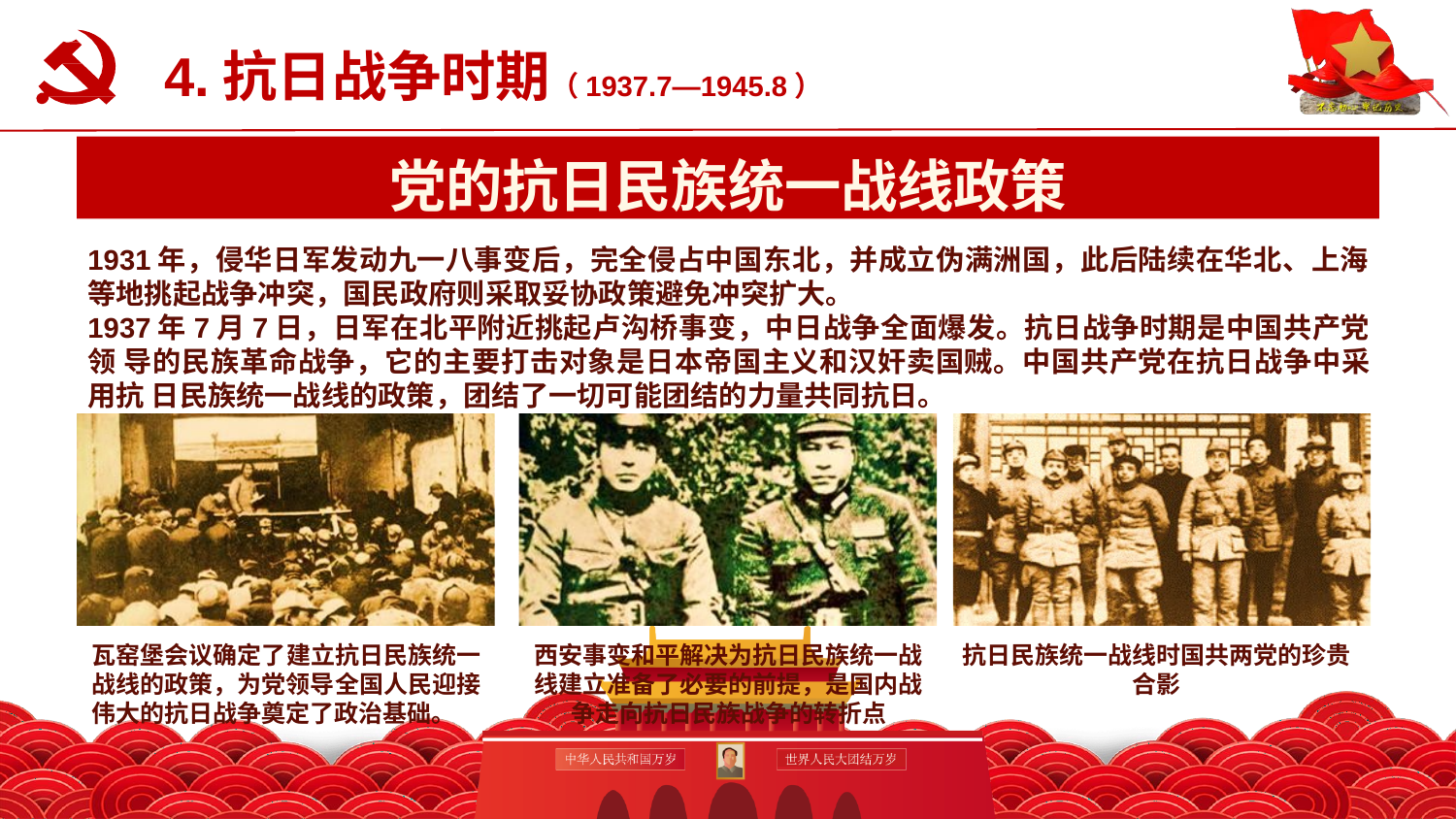

# 4.抗日战争时期（1937.7—1945.8）
认真学习党史新中国史

党的抗日民族统一战线政策
1931年，侵华日军发动九一八事变后，完全侵占中国东北，并成立伪满洲国，此后陆续在华北、上海 等地挑起战争冲突，国民政府则采取妥协政策避免冲突扩大。
1937年7月7日，日军在北平附近挑起卢沟桥事变，中日战争全面爆发。抗日战争时期是中国共产党领 导的民族革命战争，它的主要打击对象是日本帝国主义和汉奸卖国贼。中国共产党在抗日战争中采用抗 日民族统一战线的政策，团结了一切可能团结的力量共同抗日。

瓦窑堡会议确定了建立抗日民族统一 战线的政策，为党领导全国人民迎接 伟大的抗日战争奠定了政治基础。
西安事变和平解决为抗日民族统一战 线建立准备了必要的前提，是国内战 争走向抗日民族战争的转折点
抗日民族统一战线时国共两党的珍贵 合影